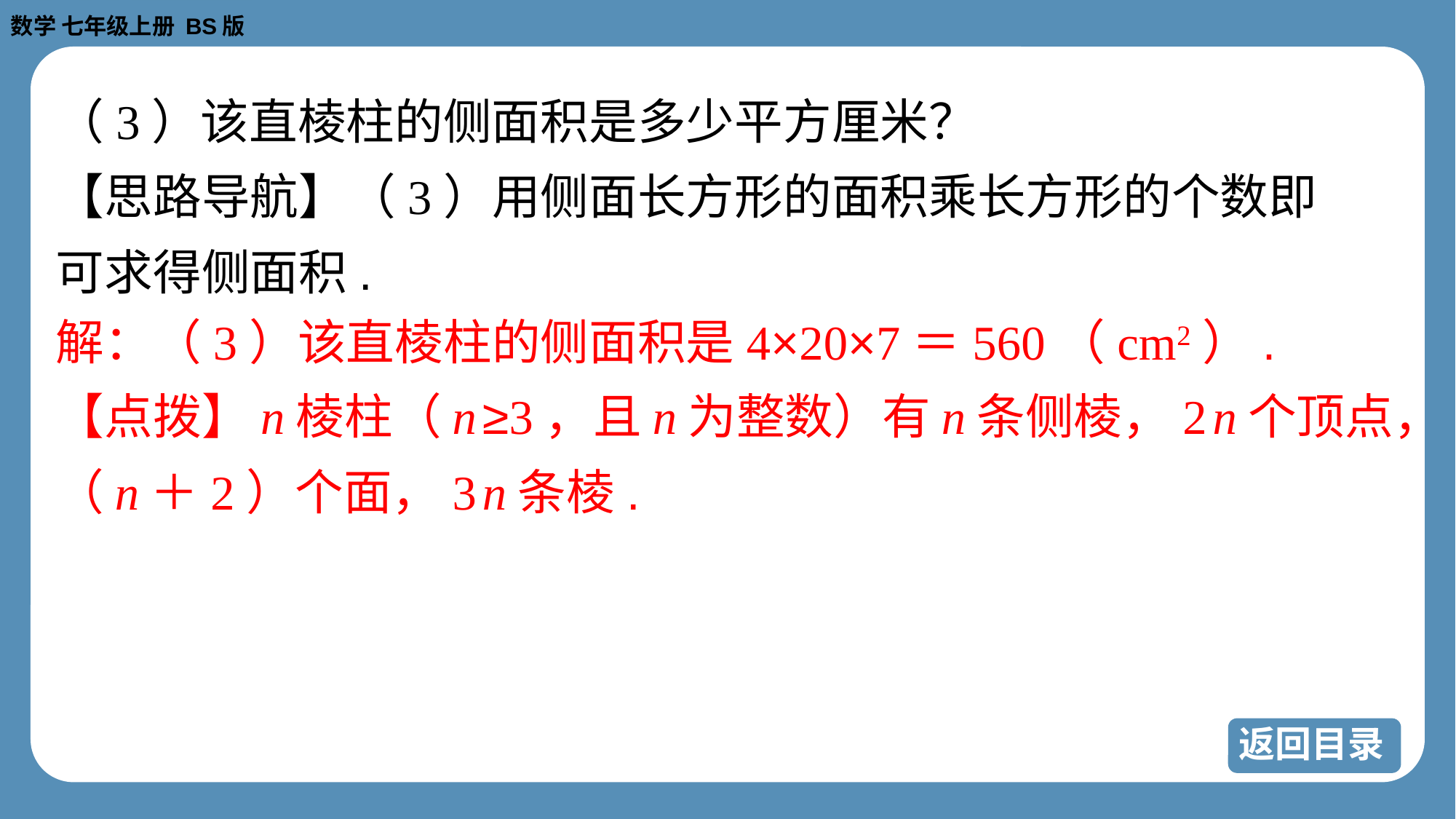

（3）该直棱柱的侧面积是多少平方厘米？
【思路导航】（3）用侧面长方形的面积乘长方形的个数即
可求得侧面积.
解：（3）该直棱柱的侧面积是4×20×7＝560（cm2）.
【点拨】 n 棱柱（ n ≥3，且 n 为整数）有 n 条侧棱，2 n 个顶点，
（ n ＋2）个面，3 n 条棱.